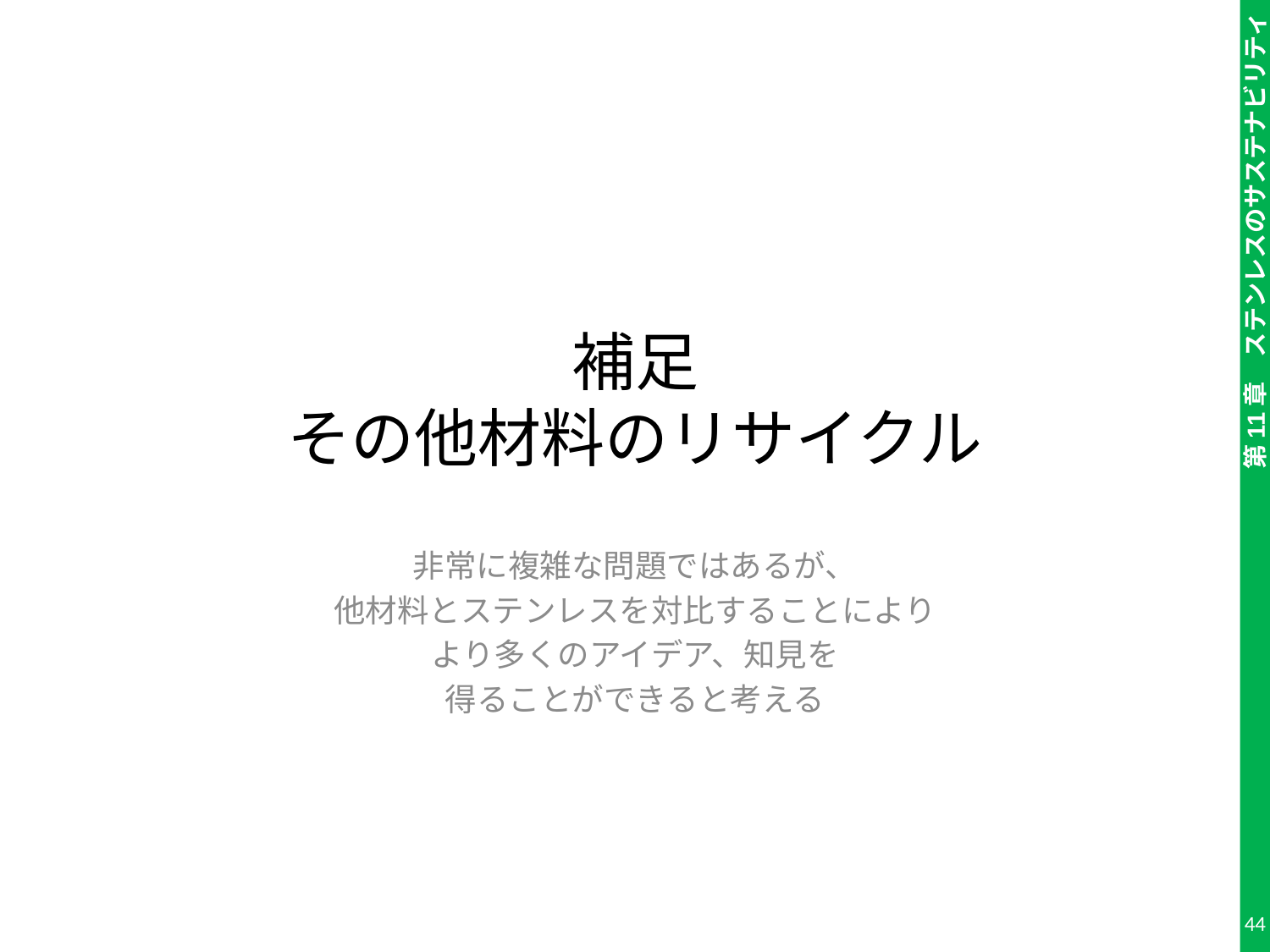

# 補足 その他材料のリサイクル
非常に複雑な問題ではあるが、
他材料とステンレスを対比することにより
より多くのアイデア、知見を
得ることができると考える
44